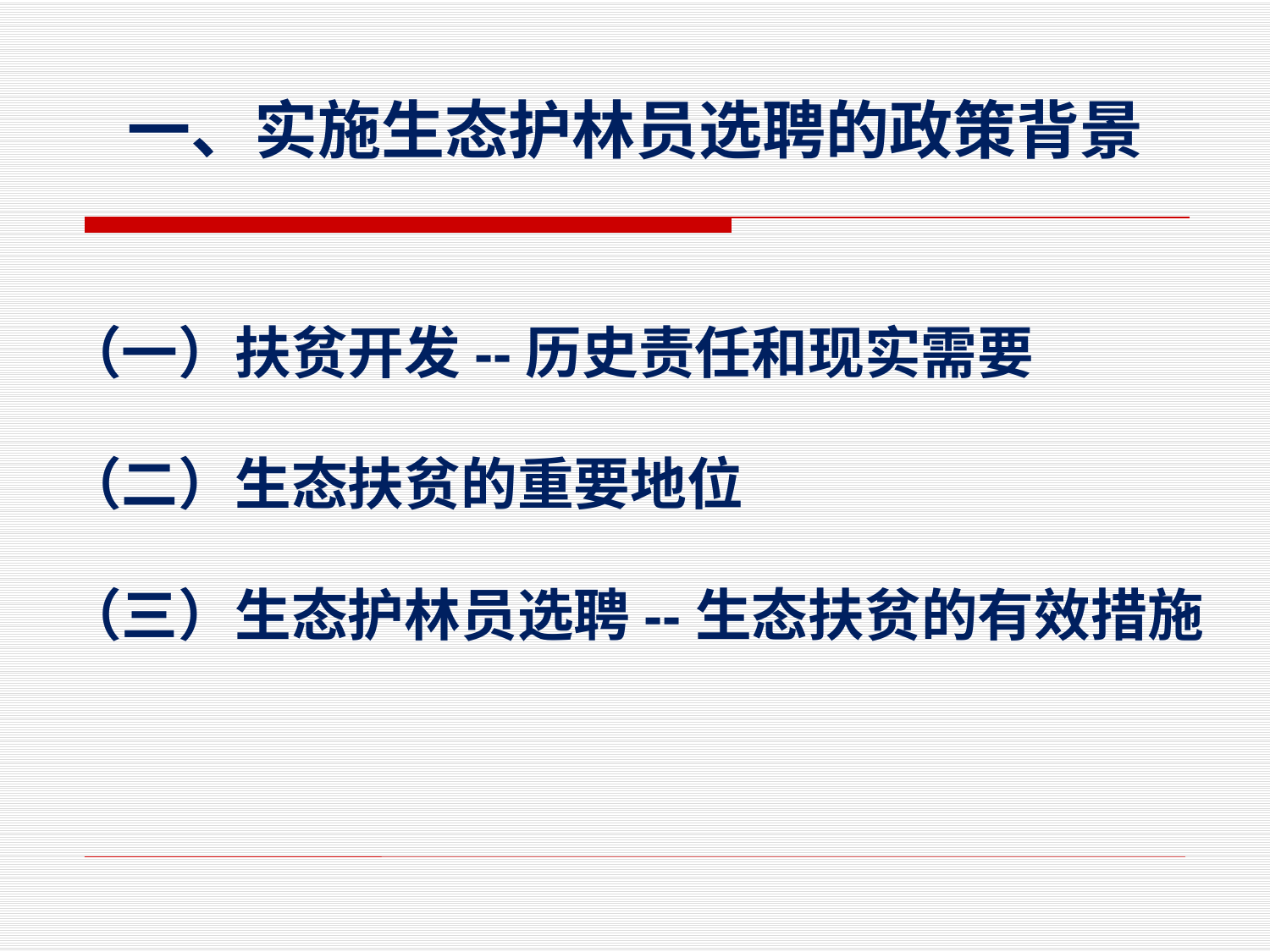

# 一、实施生态护林员选聘的政策背景

（一）扶贫开发--历史责任和现实需要

（二）生态扶贫的重要地位

（三）生态护林员选聘--生态扶贫的有效措施